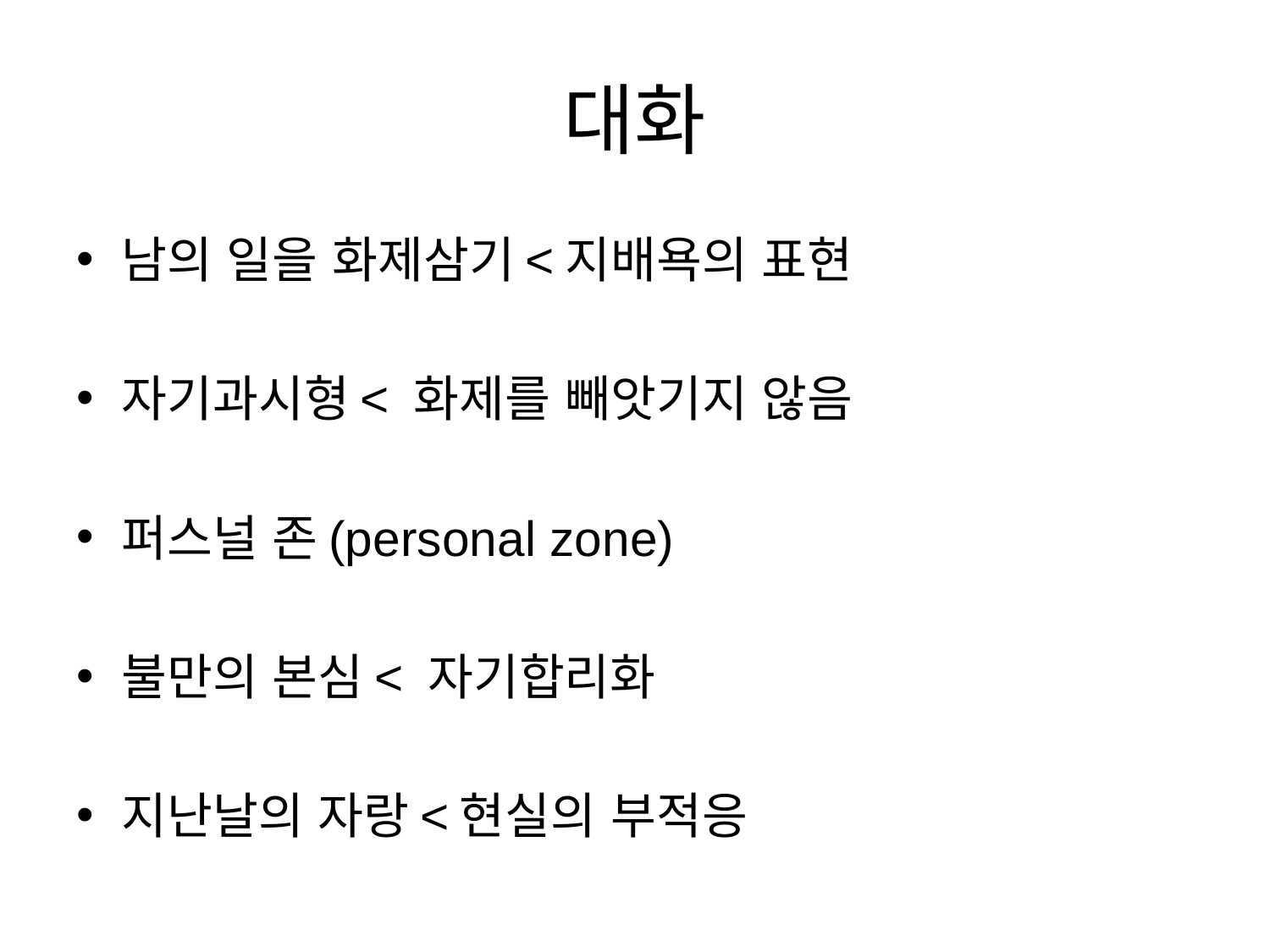

# 대화
남의 일을 화제삼기<지배욕의 표현

자기과시형< 화제를 빼앗기지 않음

퍼스널 존(personal zone)

불만의 본심< 자기합리화

지난날의 자랑<현실의 부적응